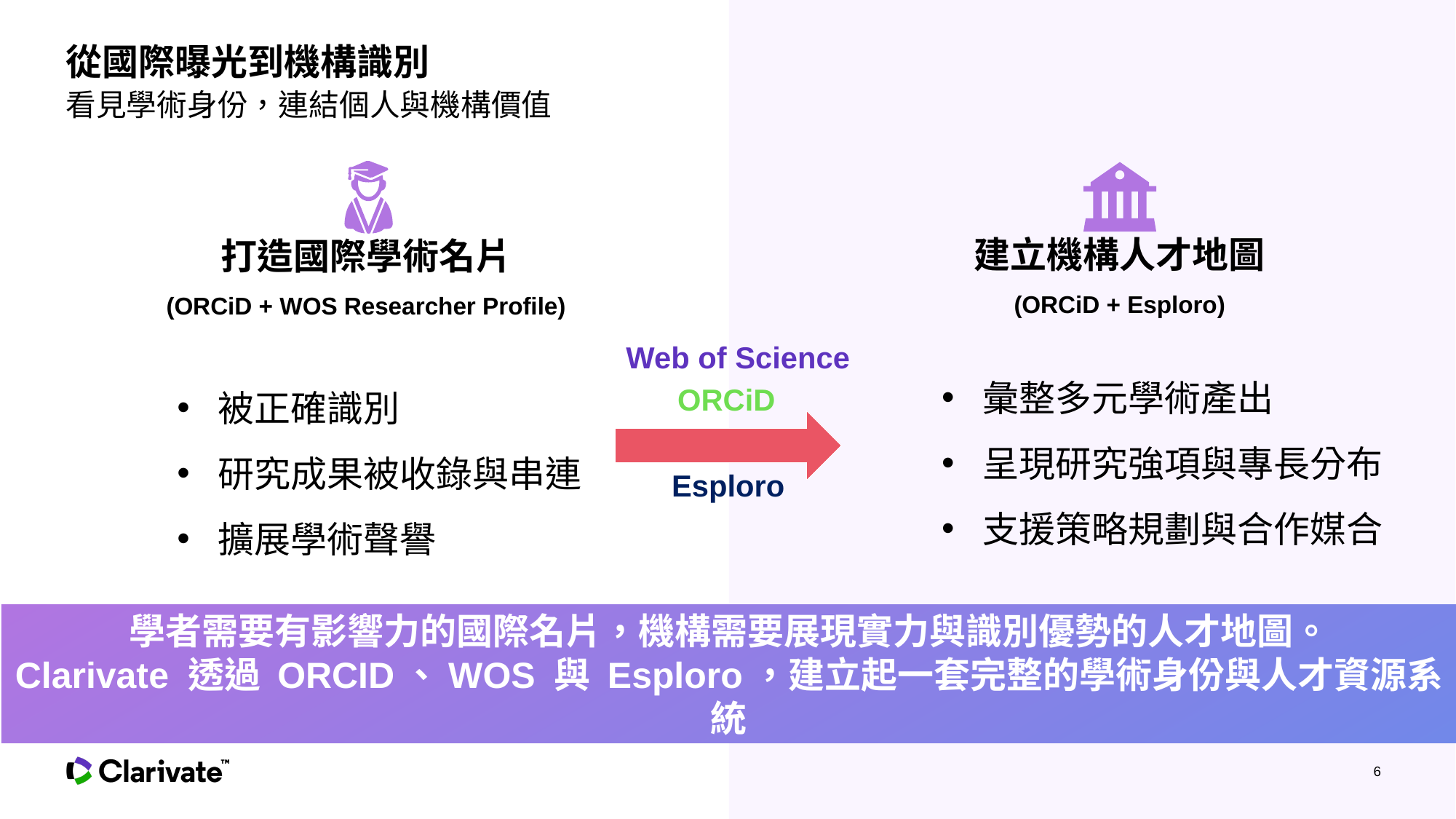

# 從國際曝光到機構識別
看見學術身份，連結個人與機構價值

建立機構人才地圖
(ORCiD + Esploro)
打造國際學術名片
(ORCiD + WOS Researcher Profile)
Web of Science
彙整多元學術產出
呈現研究強項與專長分布
支援策略規劃與合作媒合
被正確識別
研究成果被收錄與串連
擴展學術聲譽
ORCiD

Esploro
學者需要有影響力的國際名片，機構需要展現實力與識別優勢的人才地圖。
Clarivate 透過 ORCID、WOS 與 Esploro，建立起一套完整的學術身份與人才資源系統
6